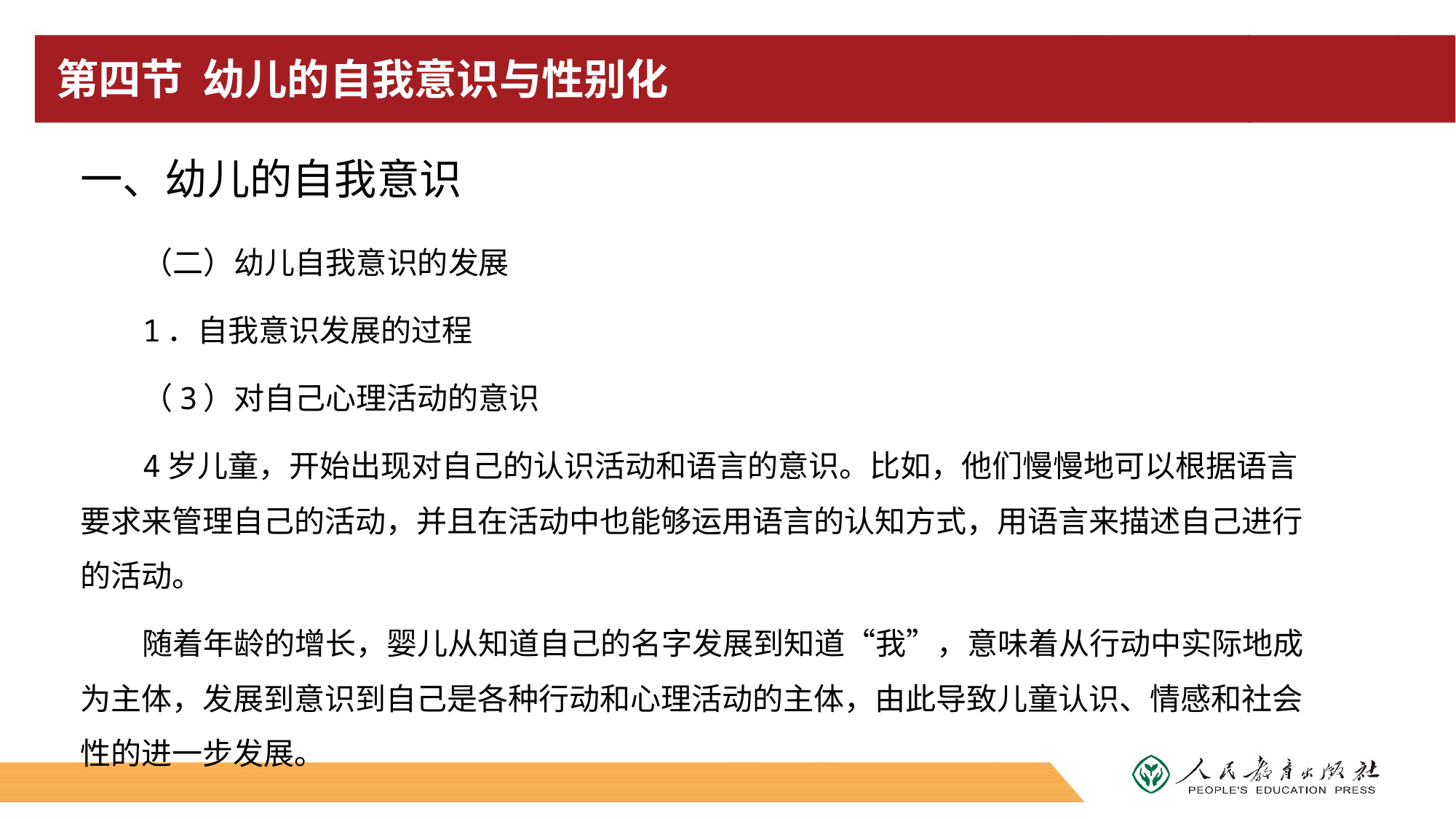

# 第四节  幼儿的自我意识与性别化
一、幼儿的自我意识
（二）幼儿自我意识的发展
1．自我意识发展的过程
（3）对自己心理活动的意识
4岁儿童，开始出现对自己的认识活动和语言的意识。比如，他们慢慢地可以根据语言要求来管理自己的活动，并且在活动中也能够运用语言的认知方式，用语言来描述自己进行的活动。
随着年龄的增长，婴儿从知道自己的名字发展到知道“我”，意味着从行动中实际地成为主体，发展到意识到自己是各种行动和心理活动的主体，由此导致儿童认识、情感和社会性的进一步发展。